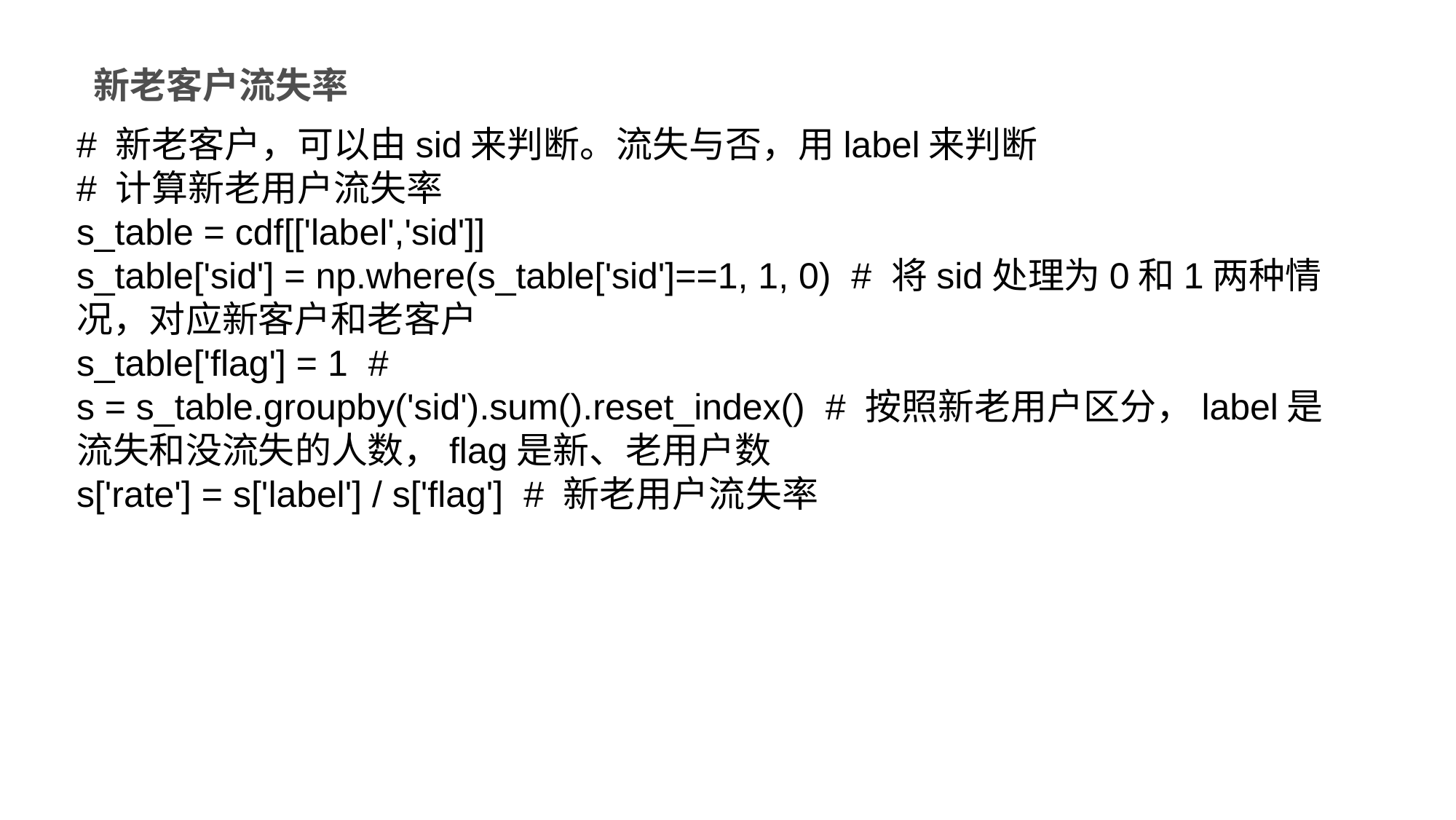

新老客户流失率
# 新老客户，可以由sid来判断。流失与否，用label来判断
# 计算新老用户流失率
s_table = cdf[['label','sid']]
s_table['sid'] = np.where(s_table['sid']==1, 1, 0)  # 将sid处理为0和1两种情况，对应新客户和老客户
s_table['flag'] = 1  #
s = s_table.groupby('sid').sum().reset_index()  # 按照新老用户区分，label是流失和没流失的人数，flag是新、老用户数
s['rate'] = s['label'] / s['flag']  # 新老用户流失率